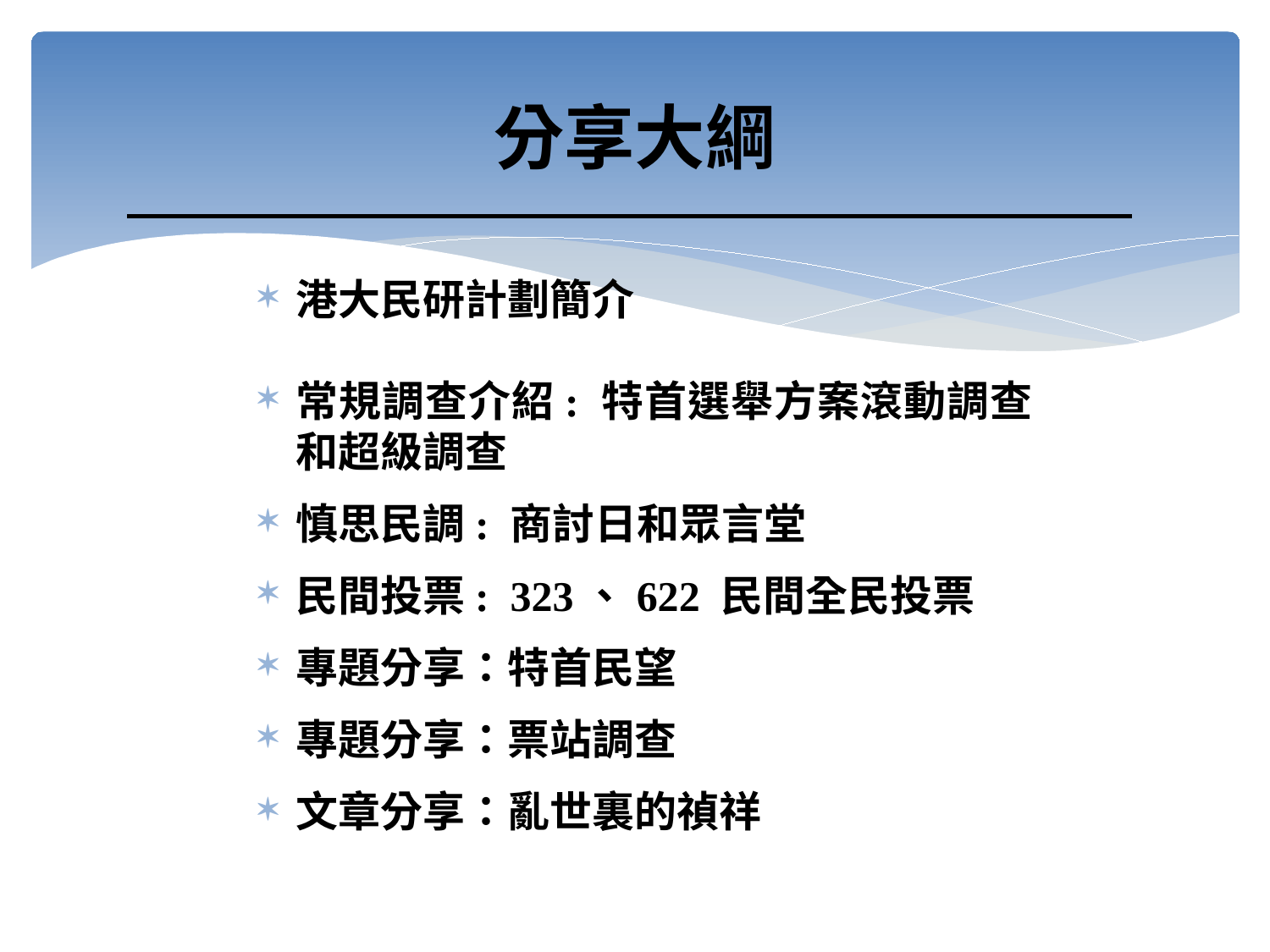

# 分享大綱
港大民研計劃簡介

常規調查介紹: 特首選舉方案滾動調查和超級調查
慎思民調: 商討日和眾言堂
民間投票:  323、622 民間全民投票
專題分享：特首民望
專題分享：票站調查
文章分享：亂世裏的禎祥